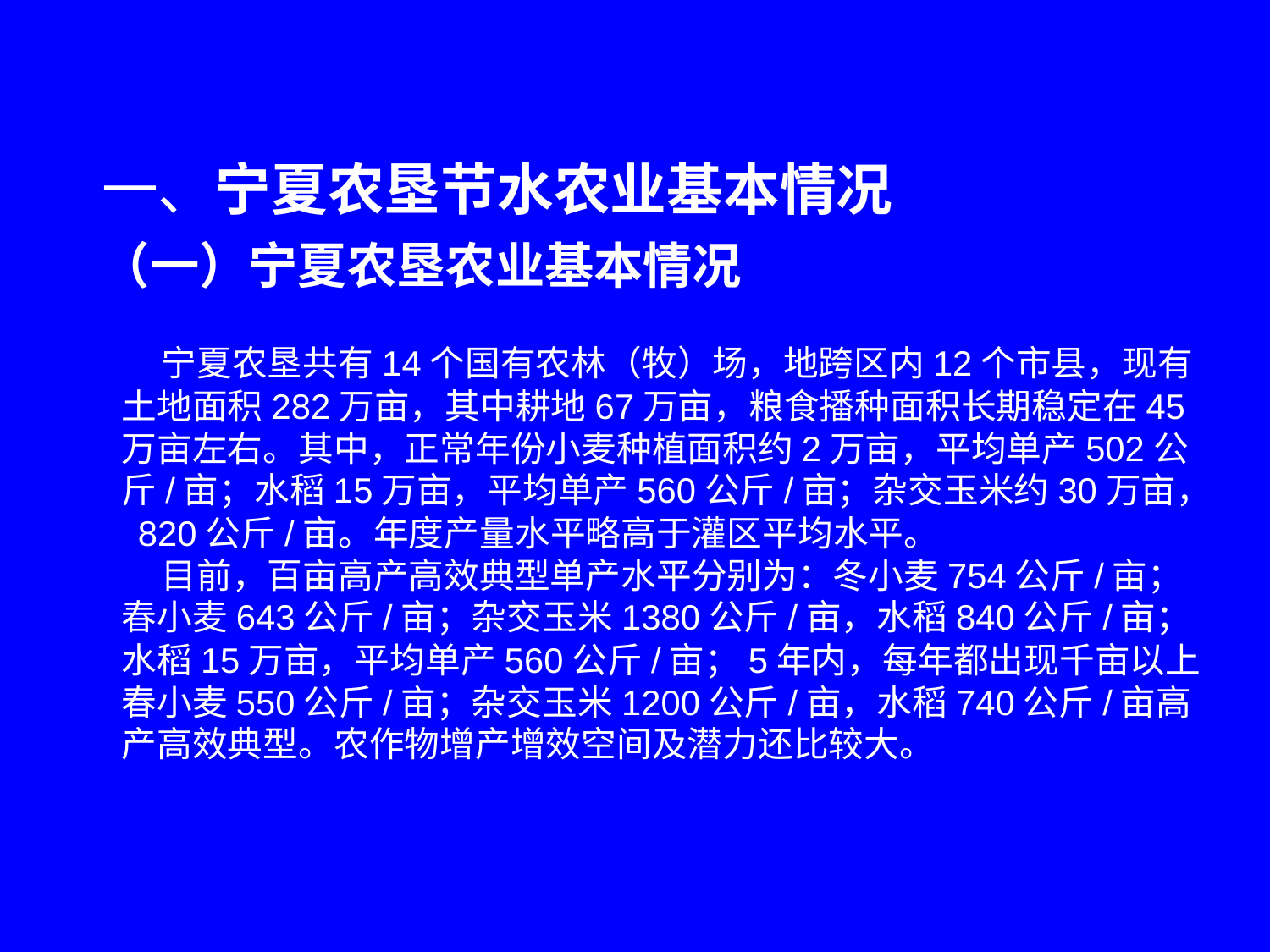

# 一、宁夏农垦节水农业基本情况
（一）宁夏农垦农业基本情况

    宁夏农垦共有14个国有农林（牧）场，地跨区内12个市县，现有土地面积282万亩，其中耕地67万亩，粮食播种面积长期稳定在45万亩左右。其中，正常年份小麦种植面积约2万亩，平均单产502公斤/亩；水稻15万亩，平均单产560公斤/亩；杂交玉米约30万亩， 820公斤/亩。年度产量水平略高于灌区平均水平。
    目前，百亩高产高效典型单产水平分别为：冬小麦754公斤/亩；春小麦643公斤/亩；杂交玉米1380公斤/亩，水稻840公斤/亩；水稻15万亩，平均单产560公斤/亩；5年内，每年都出现千亩以上春小麦550公斤/亩；杂交玉米1200公斤/亩，水稻740公斤/亩高产高效典型。农作物增产增效空间及潜力还比较大。